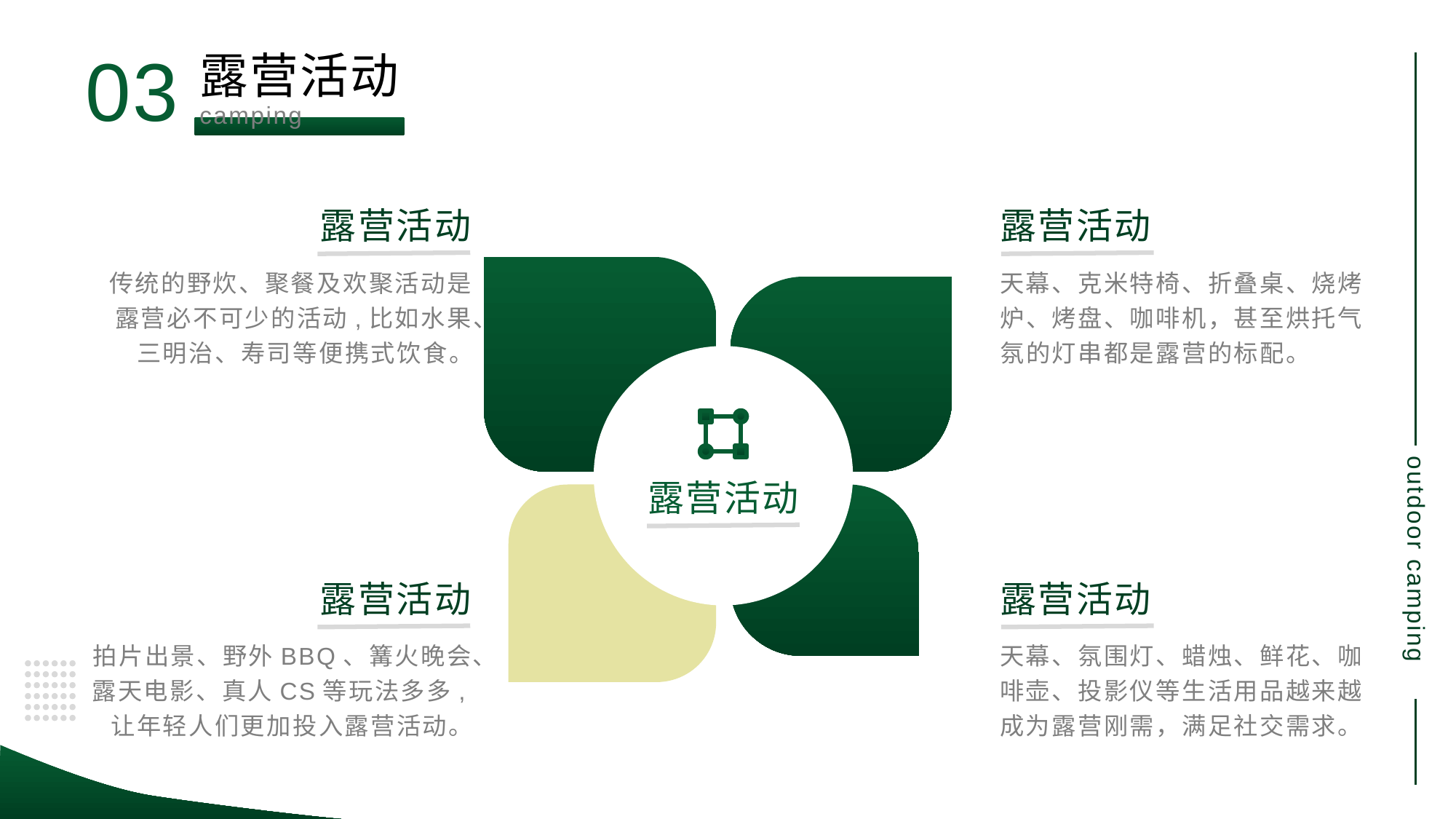

03
露营活动
camping

露营活动
露营活动
传统的野炊、聚餐及欢聚活动是露营必不可少的活动,比如水果、三明治、寿司等便携式饮食。
天幕、克米特椅、折叠桌、烧烤炉、烤盘、咖啡机，甚至烘托气氛的灯串都是露营的标配。

露营活动

露营活动
露营活动
拍片出景、野外BBQ、篝火晚会、露天电影、真人CS等玩法多多,让年轻人们更加投入露营活动。
天幕、氛围灯、蜡烛、鲜花、咖啡壶、投影仪等生活用品越来越成为露营刚需，满足社交需求。